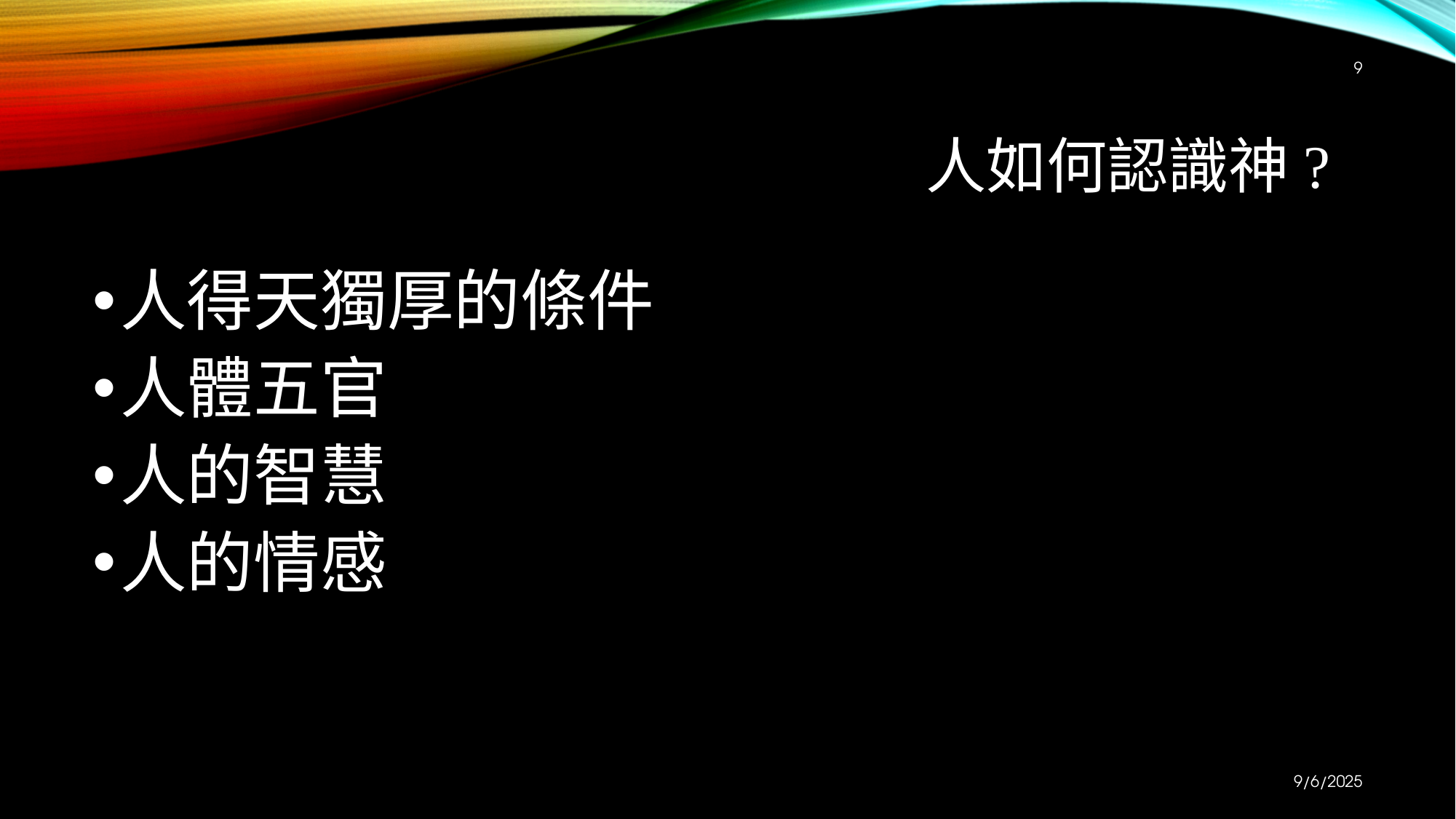

9
# 人如何認識神?
人得天獨厚的條件
人體五官
人的智慧
人的情感
9/6/2025